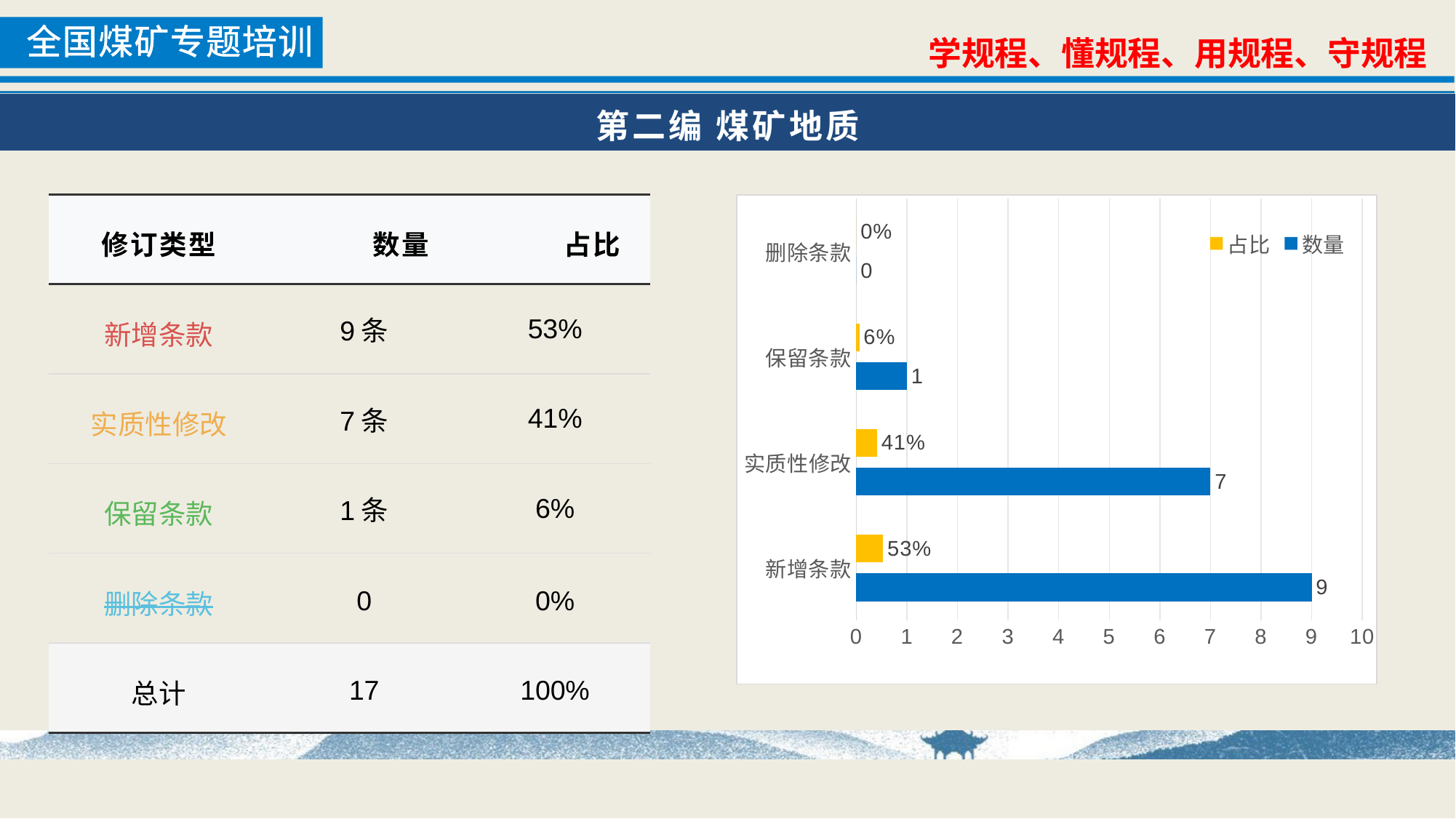

第二编 煤矿地质
| 修订类型 | 数量 | 占比 |
| --- | --- | --- |
| 新增条款 | 9条 | 53% |
| 实质性修改 | 7条 | 41% |
| 保留条款 | 1条 | 6% |
| 删除条款 | 0 | 0% |
| 总计 | 17 | 100% |

### Chart

| Category | 数量 | 占比 |
|---|---|---|
| 新增条款 | 9.0 | 0.53 |
| 实质性修改 | 7.0 | 0.41 |
| 保留条款 | 1.0 | 0.06 |
| 删除条款 | 0.0 | 0.0 |
15